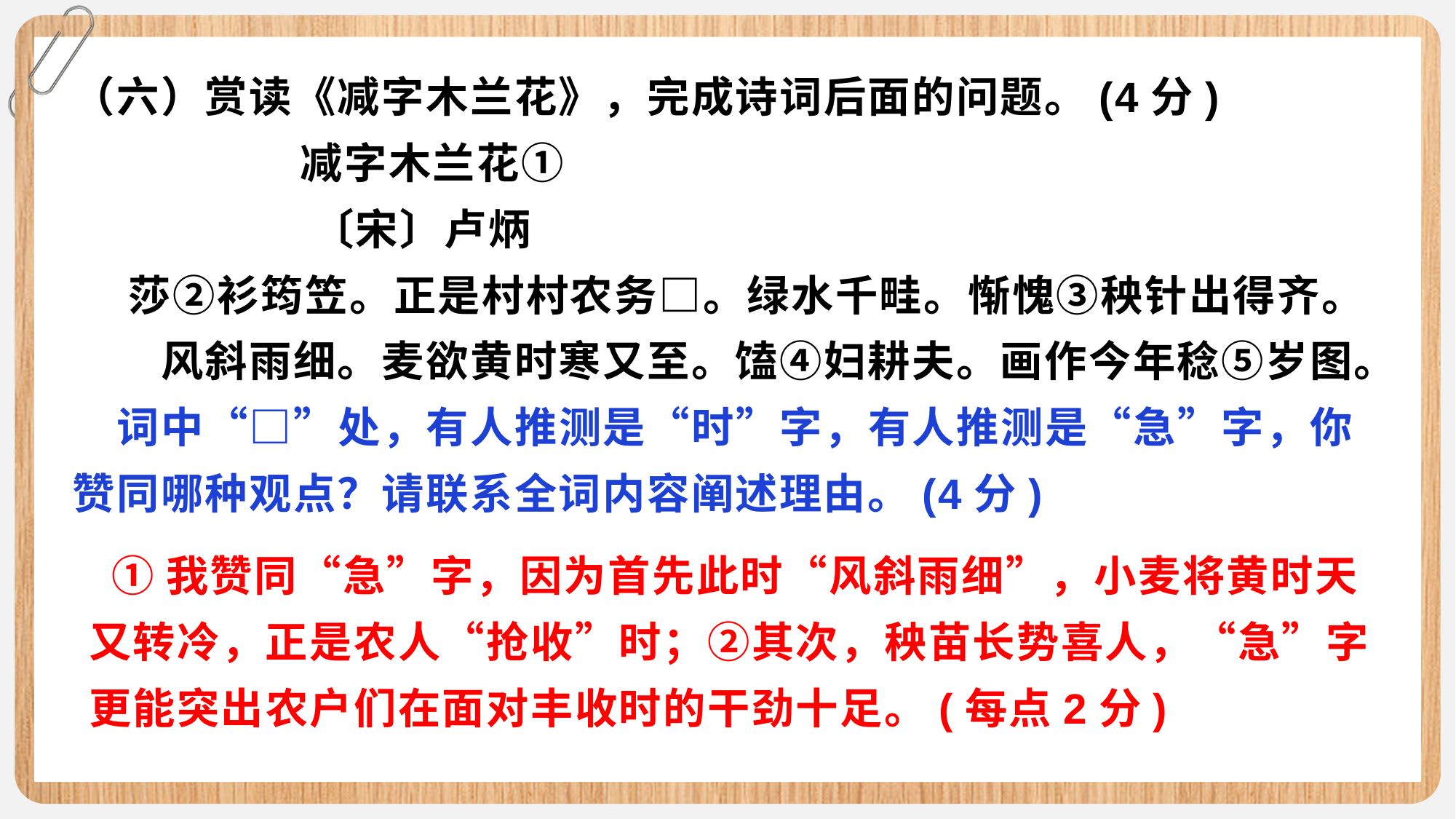

（六）赏读《减字木兰花》，完成诗词后面的问题。(4分)
                   减字木兰花①
                    〔宋〕卢炳
    莎②衫筠笠。正是村村农务□。绿水千畦。惭愧③秧针出得齐。　　风斜雨细。麦欲黄时寒又至。馌④妇耕夫。画作今年稔⑤岁图。
   词中“□”处，有人推测是“时”字，有人推测是“急”字，你赞同哪种观点？请联系全词内容阐述理由。(4分)
  ①我赞同“急”字，因为首先此时“风斜雨细”，小麦将黄时天又转冷，正是农人“抢收”时；②其次，秧苗长势喜人，“急”字更能突出农户们在面对丰收时的干劲十足。(每点2分)